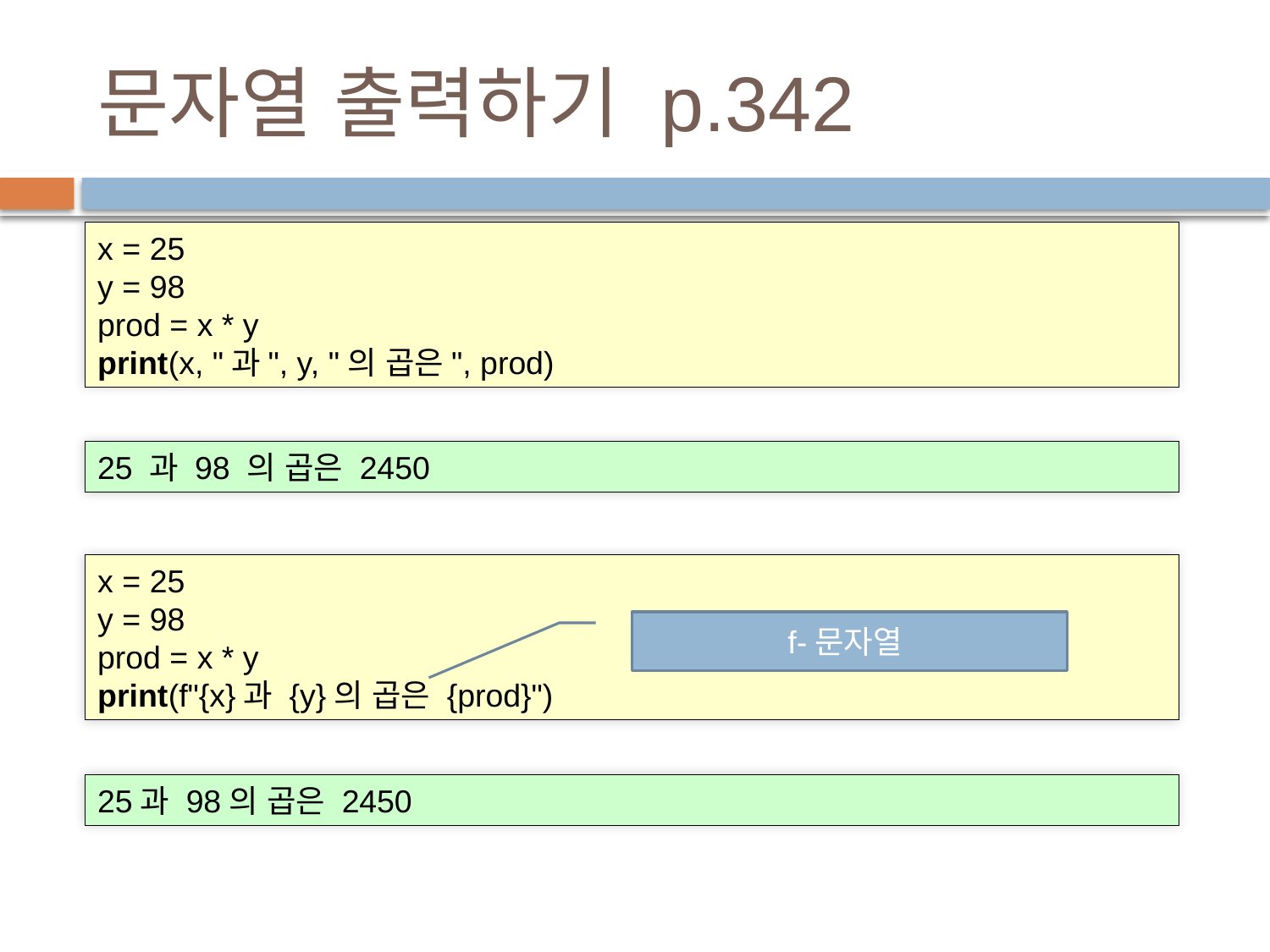

# 문자열 출력하기 p.342
x = 25
y = 98
prod = x * y
print(x, "과", y, "의 곱은", prod)
25 과 98 의 곱은 2450
x = 25
y = 98
prod = x * y
print(f"{x}과 {y}의 곱은 {prod}")
f-문자열
25과 98의 곱은 2450